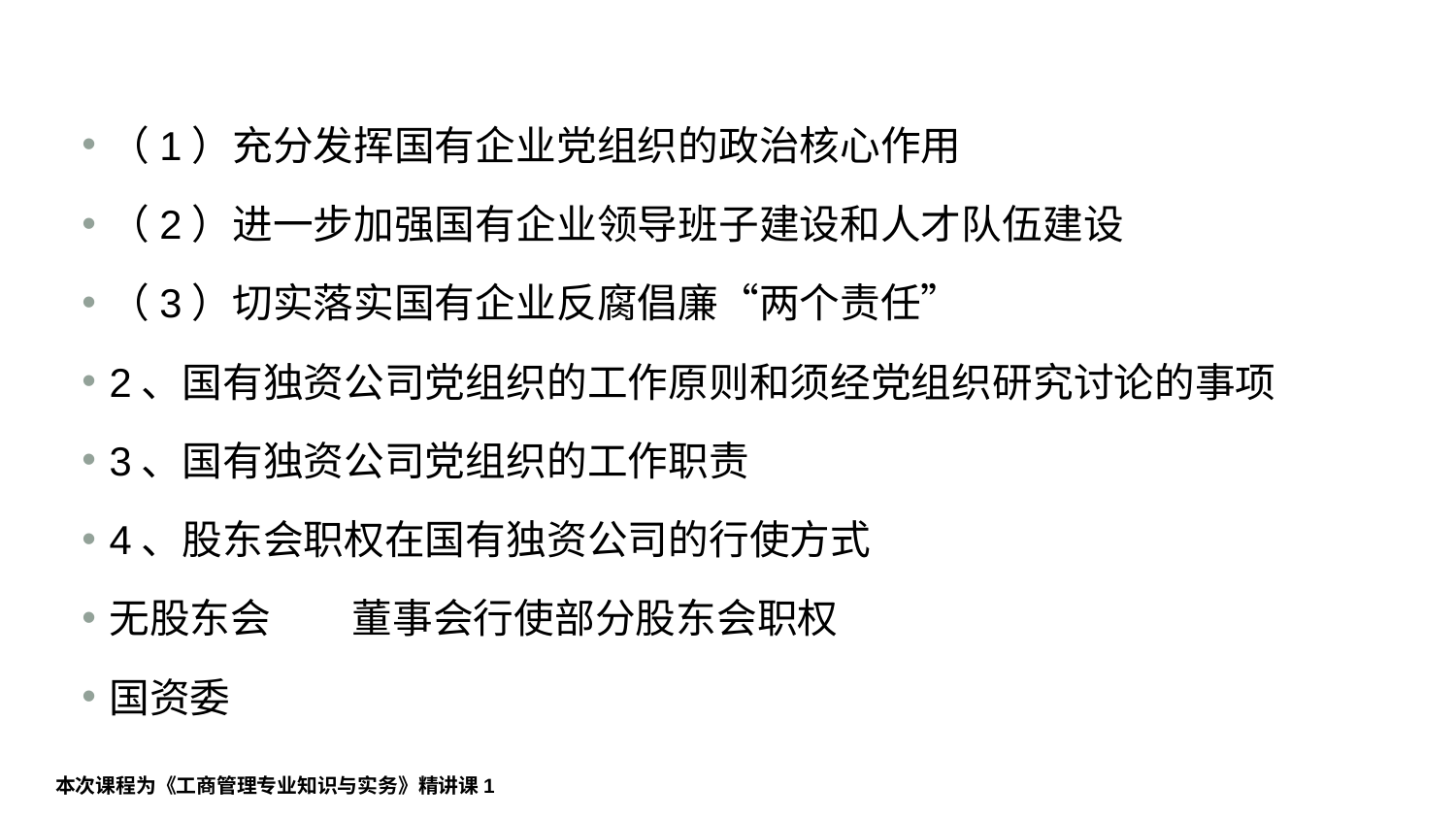

#
（1）充分发挥国有企业党组织的政治核心作用
（2）进一步加强国有企业领导班子建设和人才队伍建设
（3）切实落实国有企业反腐倡廉“两个责任”
2、国有独资公司党组织的工作原则和须经党组织研究讨论的事项
3、国有独资公司党组织的工作职责
4、股东会职权在国有独资公司的行使方式
无股东会         董事会行使部分股东会职权
国资委